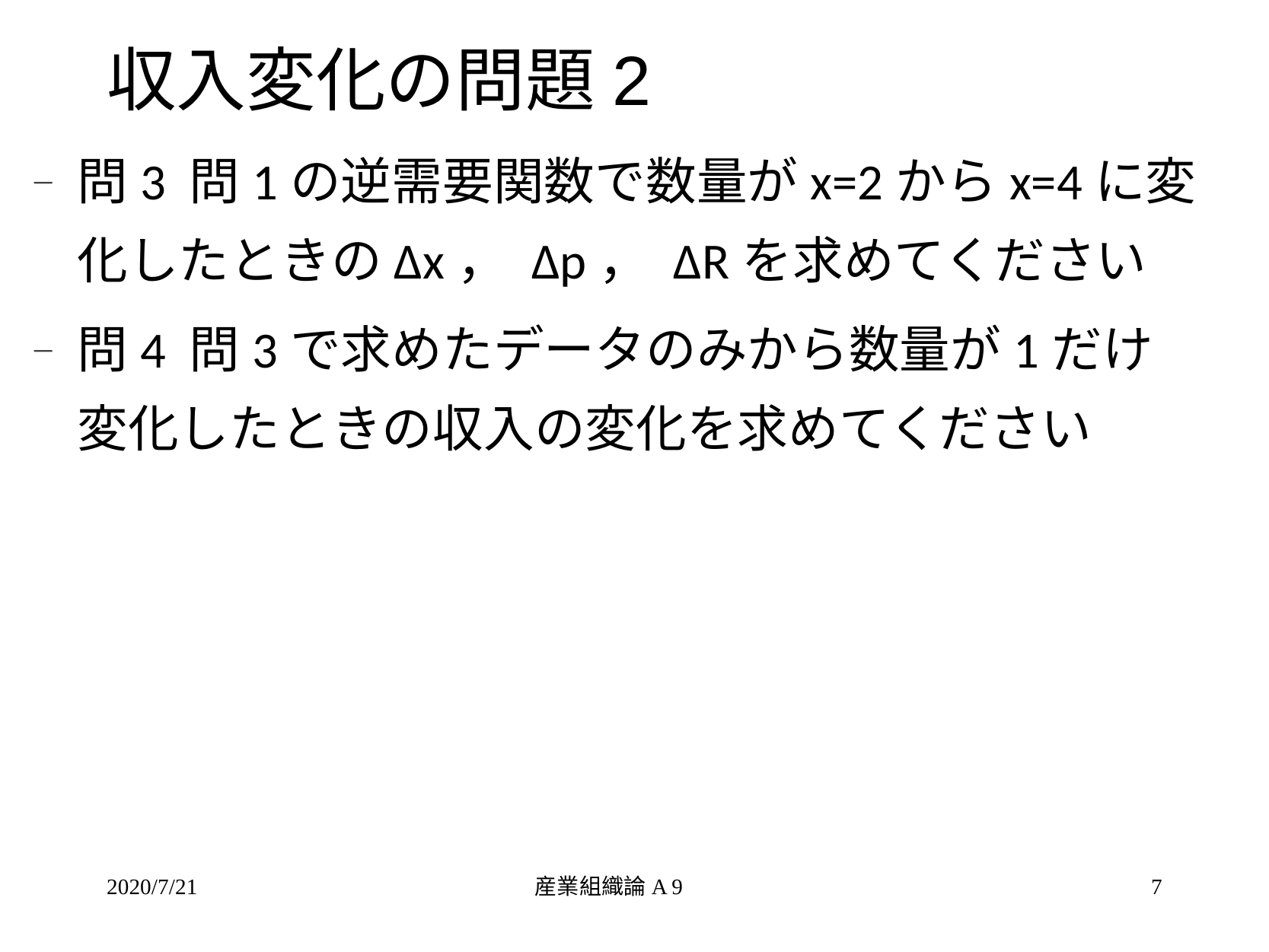

# 収入変化の問題2
問3 問1の逆需要関数で数量がx=2からx=4に変化したときのΔx， Δp， ΔRを求めてください
問4 問3で求めたデータのみから数量が1だけ変化したときの収入の変化を求めてください

2020/7/21
産業組織論A 9
7